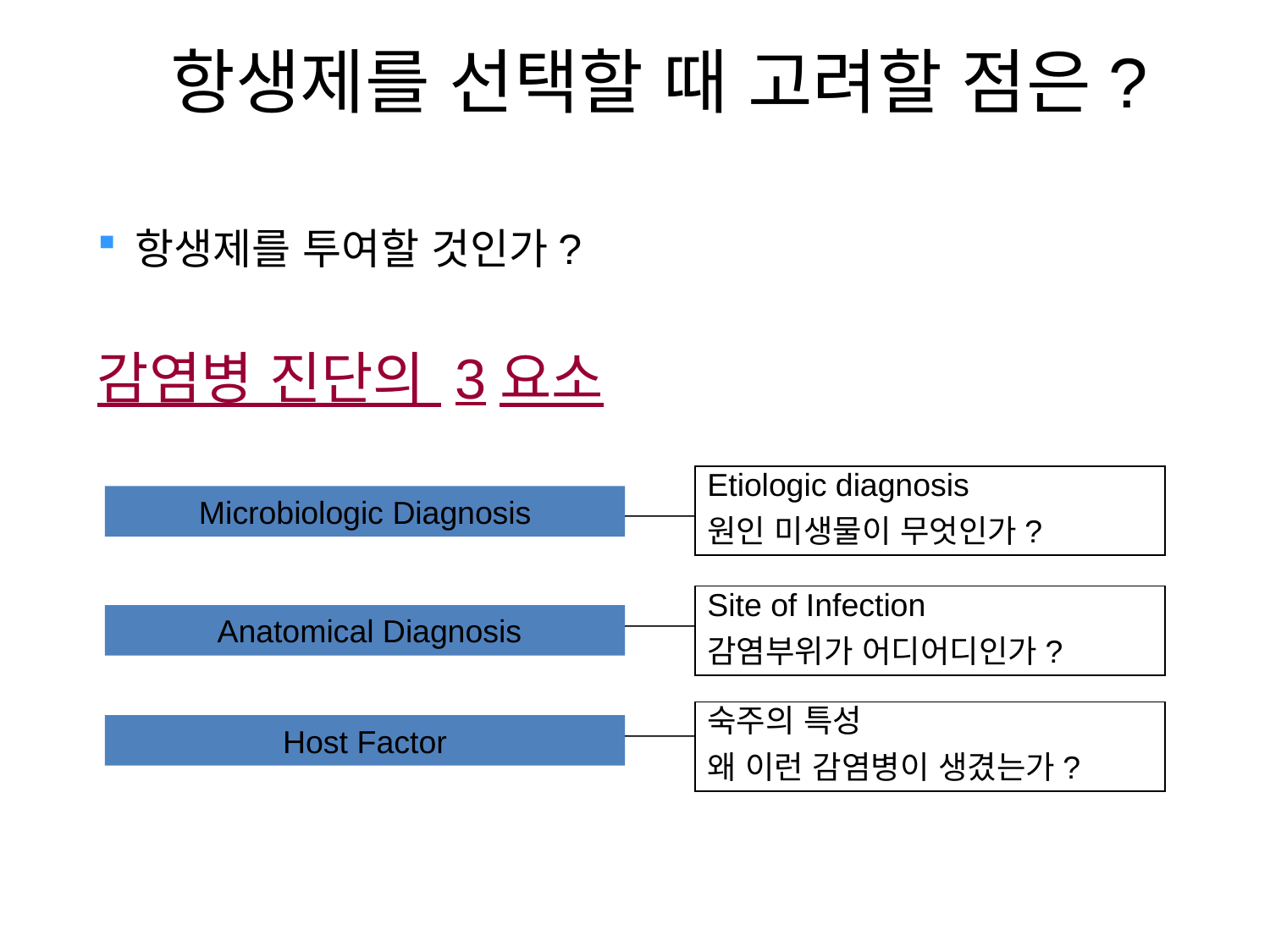

항생제를 선택할 때 고려할 점은?
항생제를 투여할 것인가?
감염병 진단의 3요소
Etiologic diagnosis
원인 미생물이 무엇인가?
Microbiologic Diagnosis

Site of Infection
감염부위가 어디어디인가?
 Anatomical Diagnosis

숙주의 특성
왜 이런 감염병이 생겼는가?
Host Factor